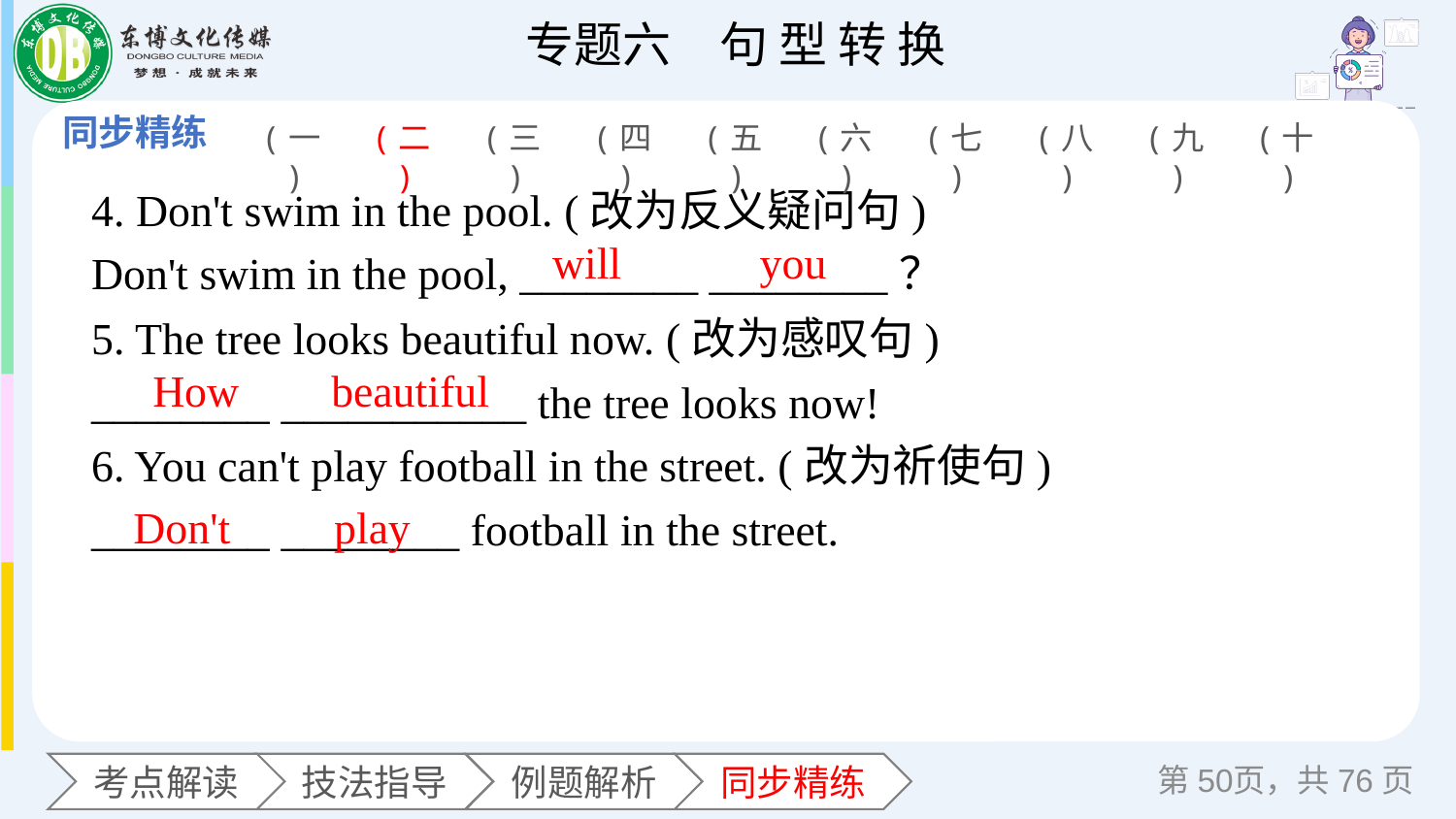

(一)
(二)
(三)
(四)
(五)
(六)
(七)
(八)
(九)
(十)
4. Don't swim in the pool. (改为反义疑问句)
Don't swim in the pool, ________ ________？
5. The tree looks beautiful now. (改为感叹句)
________ ___________ the tree looks now!
6. You can't play football in the street. (改为祈使句)
________ ________ football in the street.
will
you
How
beautiful
Don't
play
第50页，共76页